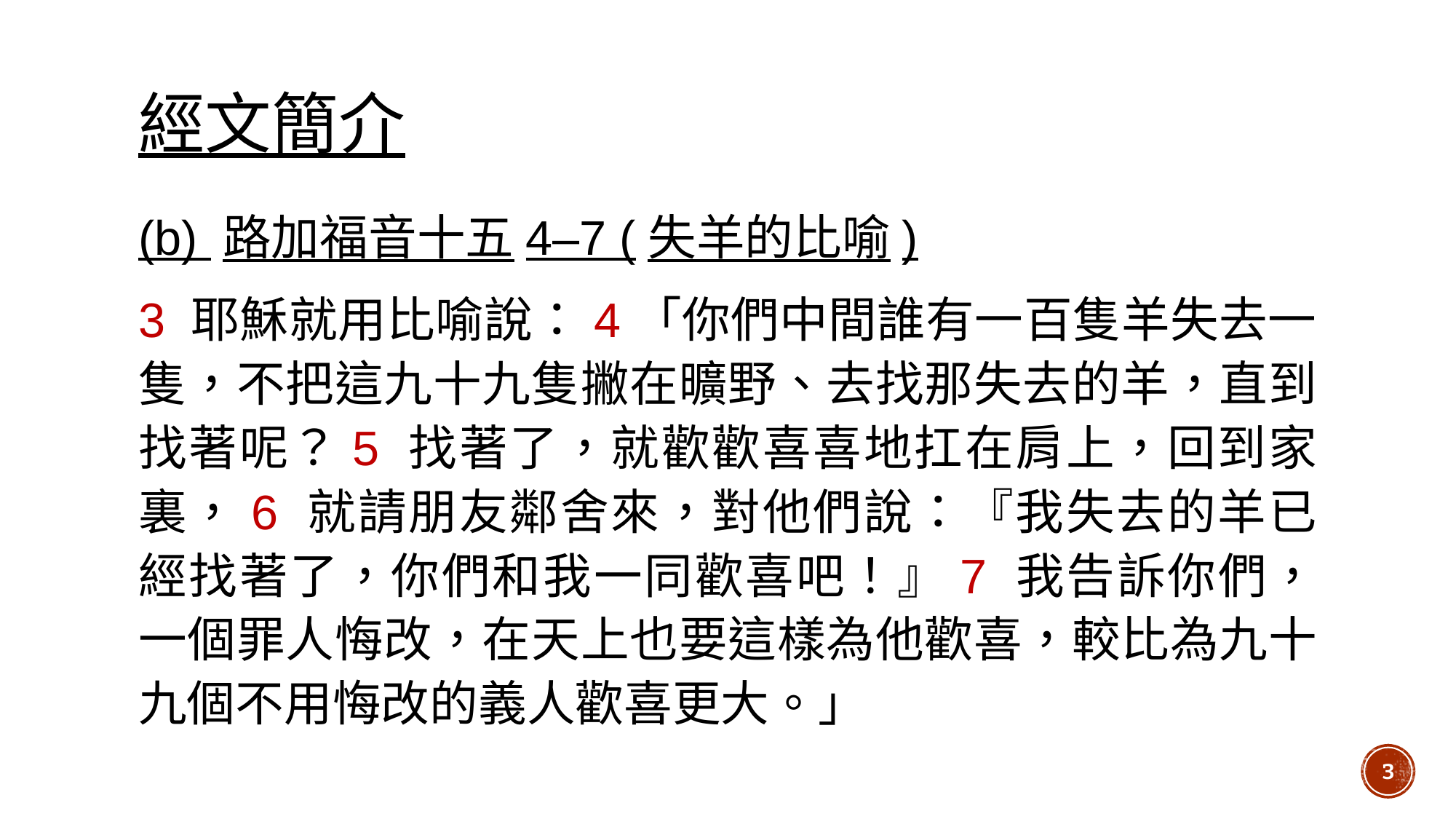

# 經文簡介
(b) 路加福音十五4–7 (失羊的比喻)
3 耶穌就用比喻說：4「你們中間誰有一百隻羊失去一隻，不把這九十九隻撇在曠野、去找那失去的羊，直到找著呢？5 找著了，就歡歡喜喜地扛在肩上，回到家裏，6 就請朋友鄰舍來，對他們說：『我失去的羊已經找著了，你們和我一同歡喜吧！』7 我告訴你們，一個罪人悔改，在天上也要這樣為他歡喜，較比為九十九個不用悔改的義人歡喜更大。」
3